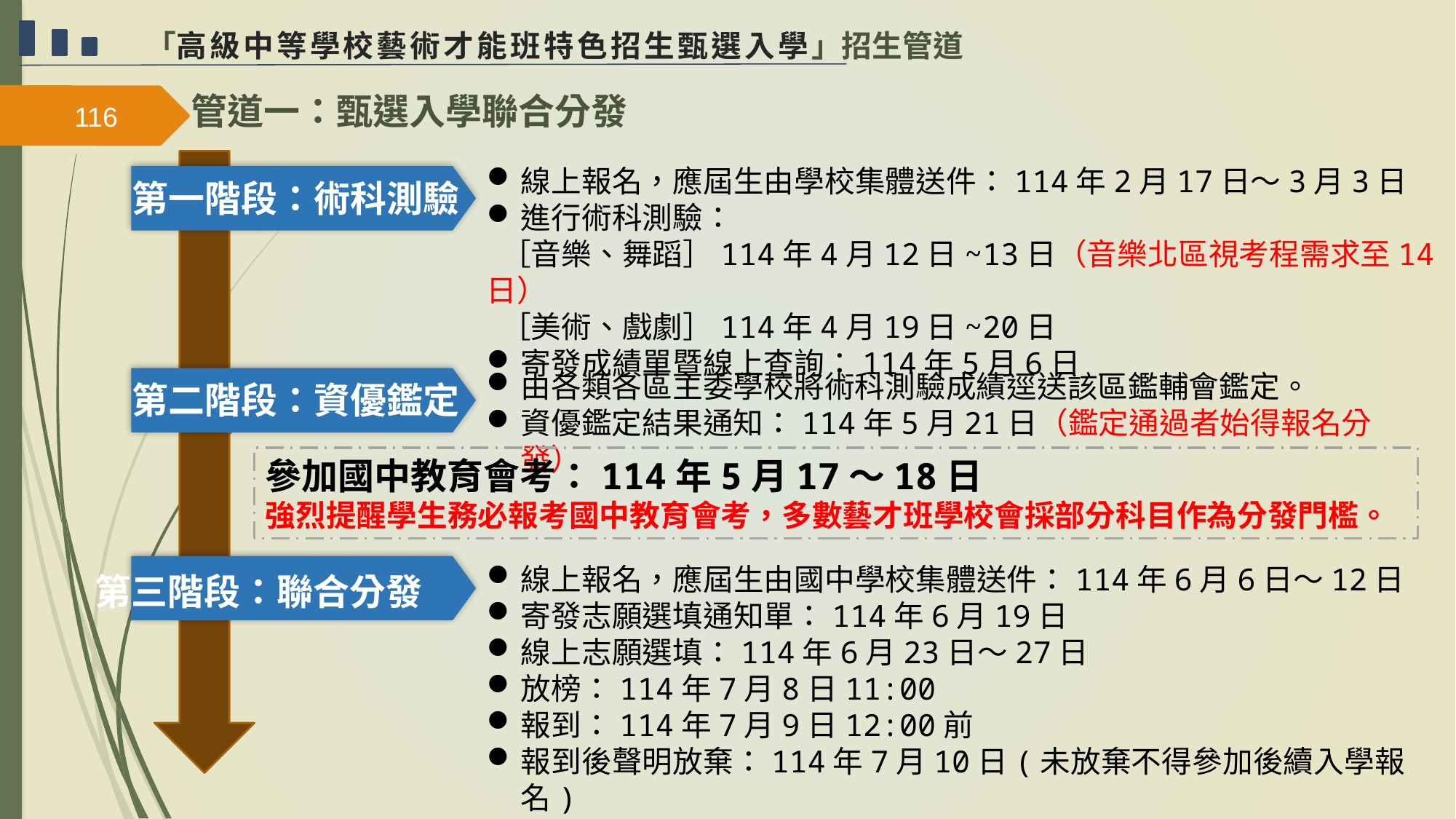

「高級中等學校藝術才能班特色招生甄選入學」招生管道

管道一：甄選入學聯合分發
116

線上報名，應屆生由學校集體送件：114年2月17日～3月3日
進行術科測驗：
 ［音樂、舞蹈］114年4月12日~13日（音樂北區視考程需求至14日）
 ［美術、戲劇］114年4月19日~20日
寄發成績單暨線上查詢：114年5月6日

第一階段：術科測驗
由各類各區主委學校將術科測驗成績逕送該區鑑輔會鑑定。
資優鑑定結果通知：114年5月21日（鑑定通過者始得報名分發）

第二階段：資優鑑定
參加國中教育會考：114年5月17～18日
強烈提醒學生務必報考國中教育會考，多數藝才班學校會採部分科目作為分發門檻。
線上報名，應屆生由國中學校集體送件：114年6月6日～12日
寄發志願選填通知單：114年6月19日
線上志願選填：114年6月23日～27日
放榜：114年7月8日11:00
報到：114年7月9日12:00前
報到後聲明放棄：114年7月10日(未放棄不得參加後續入學報名)

第三階段：聯合分發